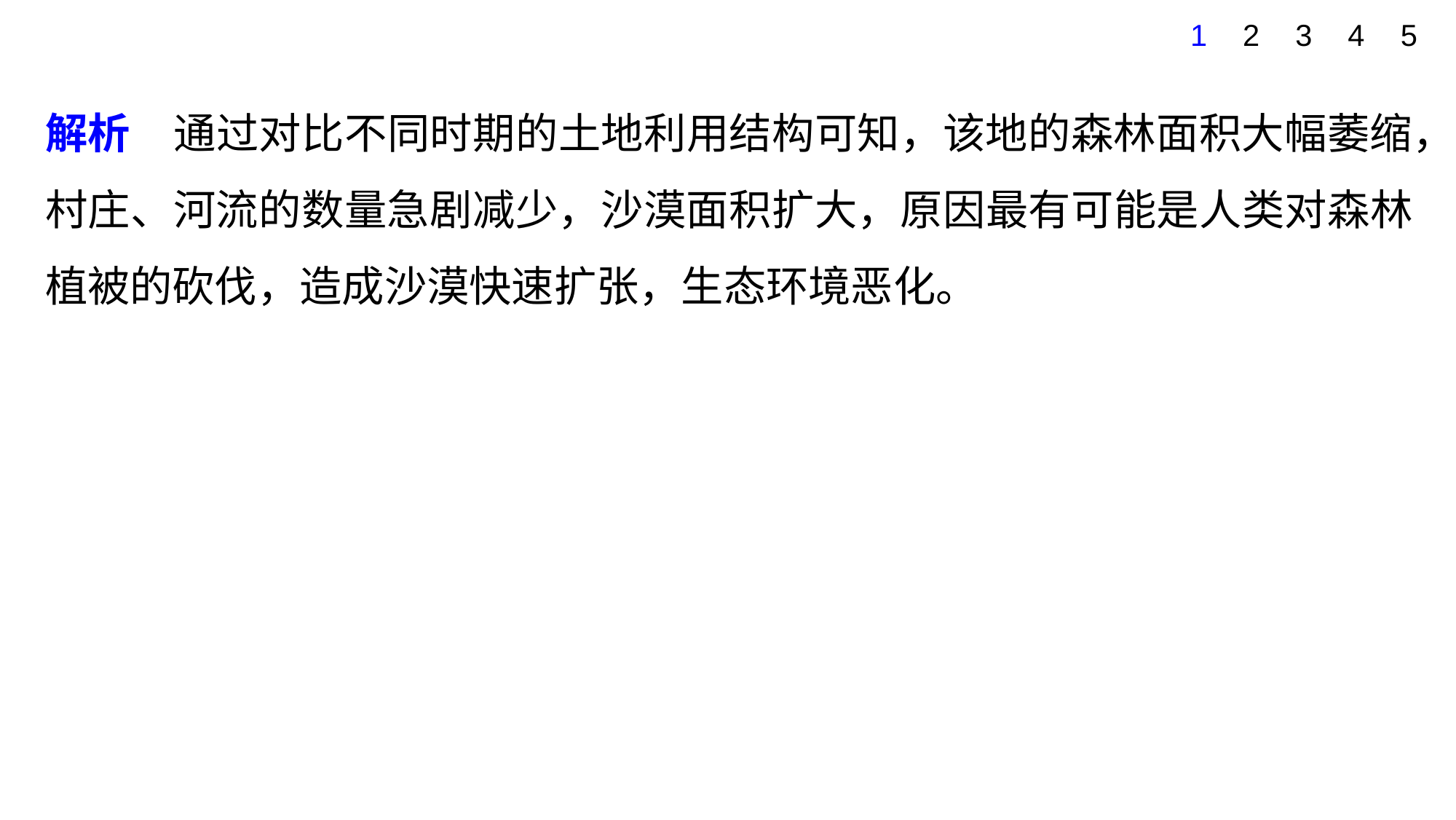

1
2
3
4
5
解析　通过对比不同时期的土地利用结构可知，该地的森林面积大幅萎缩，村庄、河流的数量急剧减少，沙漠面积扩大，原因最有可能是人类对森林植被的砍伐，造成沙漠快速扩张，生态环境恶化。